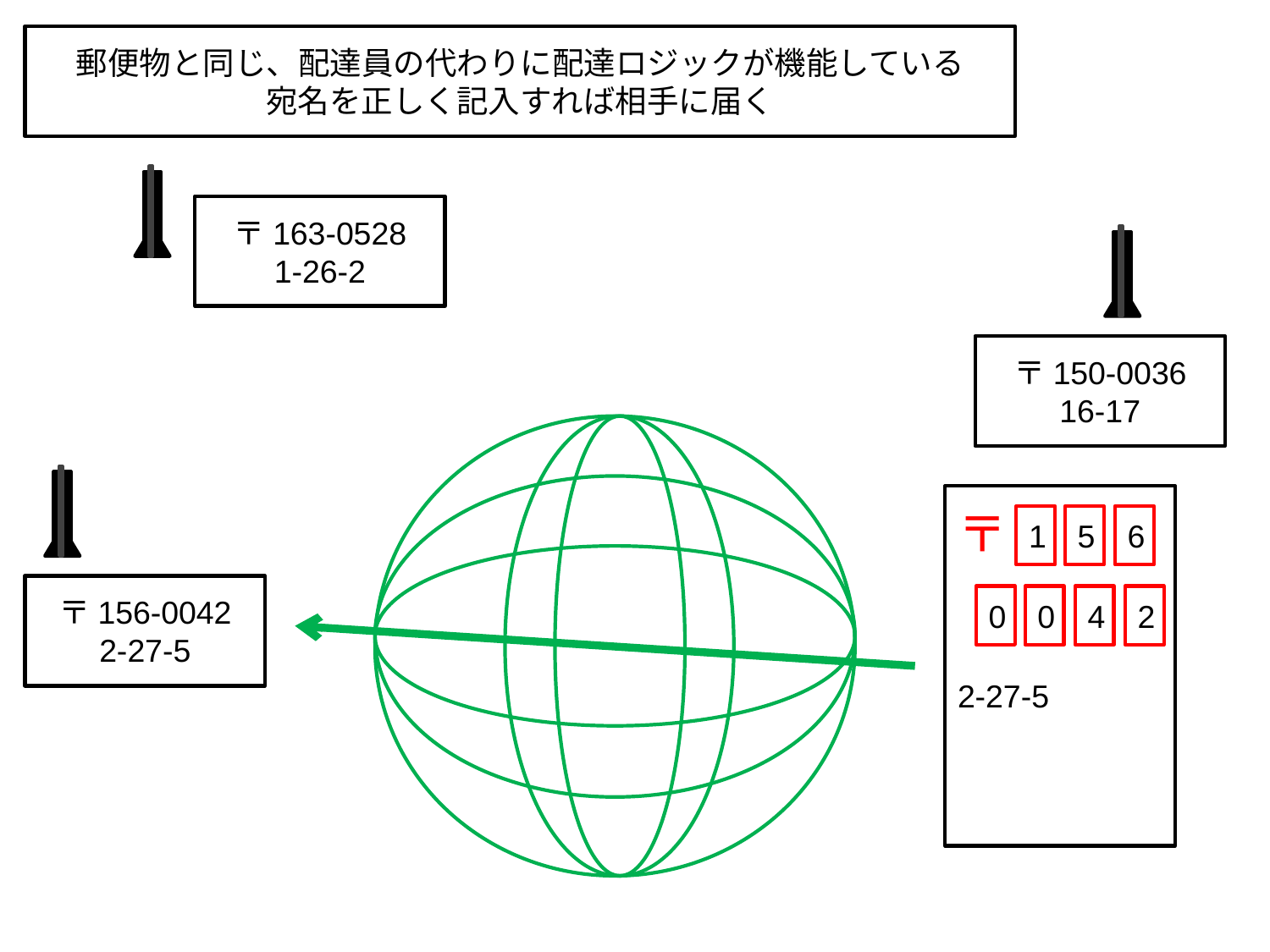

郵便物と同じ、配達員の代わりに配達ロジックが機能している
宛名を正しく記入すれば相手に届く

〒163-0528
1-26-2

〒150-0036
16-17

〒

2-27-5

1
5
6
0
0
4
2

〒156-0042
2-27-5